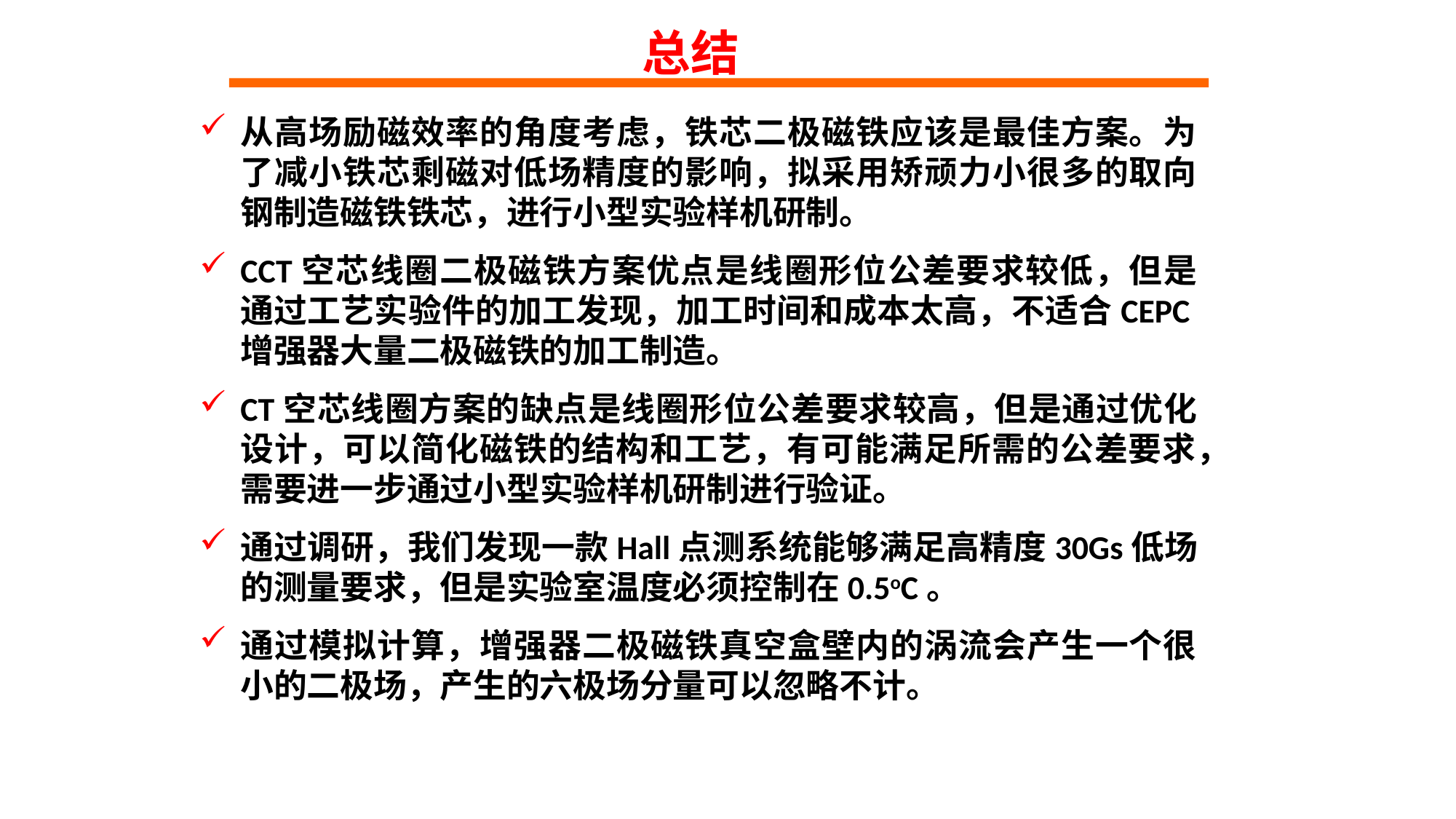

总结

从高场励磁效率的角度考虑，铁芯二极磁铁应该是最佳方案。为了减小铁芯剩磁对低场精度的影响，拟采用矫顽力小很多的取向钢制造磁铁铁芯，进行小型实验样机研制。
CCT空芯线圈二极磁铁方案优点是线圈形位公差要求较低，但是通过工艺实验件的加工发现，加工时间和成本太高，不适合CEPC增强器大量二极磁铁的加工制造。
CT空芯线圈方案的缺点是线圈形位公差要求较高，但是通过优化设计，可以简化磁铁的结构和工艺，有可能满足所需的公差要求，需要进一步通过小型实验样机研制进行验证。
通过调研，我们发现一款Hall点测系统能够满足高精度30Gs低场的测量要求，但是实验室温度必须控制在0.5oC。
通过模拟计算，增强器二极磁铁真空盒壁内的涡流会产生一个很小的二极场，产生的六极场分量可以忽略不计。